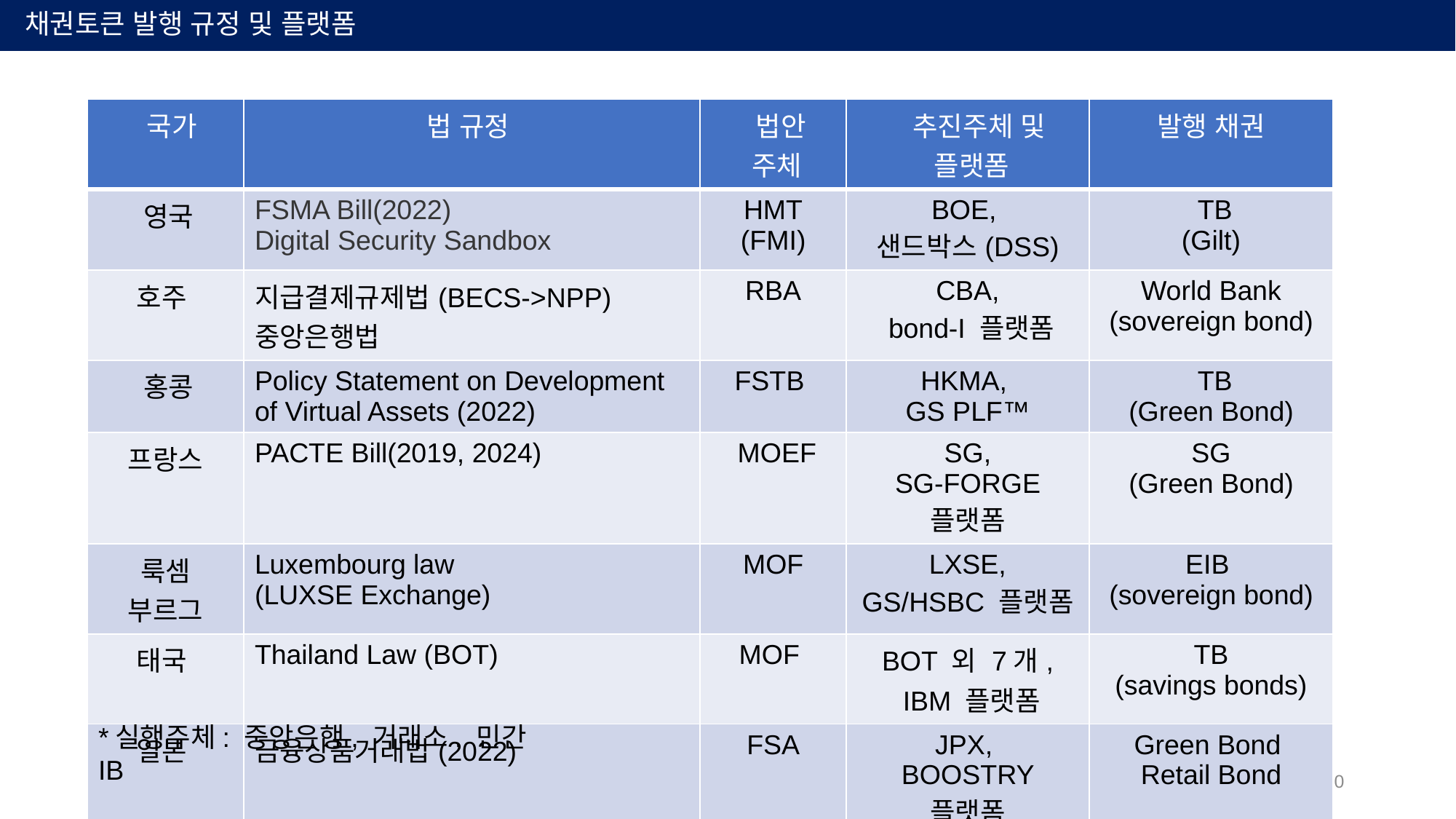

채권토큰 발행 규정 및 플랫폼
| 국가 | 법 규정 | 법안 주체 | 추진주체 및 플랫폼 | 발행 채권 |
| --- | --- | --- | --- | --- |
| 영국 | FSMA Bill(2022) Digital Security Sandbox | HMT (FMI) | BOE, 샌드박스(DSS) | TB (Gilt) |
| 호주 | 지급결제규제법(BECS->NPP) 중앙은행법 | RBA | CBA, bond-I 플랫폼 | World Bank (sovereign bond) |
| 홍콩 | Policy Statement on Development of Virtual Assets (2022) | FSTB | HKMA, GS PLF™ | TB (Green Bond) |
| 프랑스 | PACTE Bill(2019, 2024) | MOEF | SG, SG-FORGE 플랫폼 | SG (Green Bond) |
| 룩셈 부르그 | Luxembourg law (LUXSE Exchange) | MOF | LXSE, GS/HSBC 플랫폼 | EIB (sovereign bond) |
| 태국 | Thailand Law (BOT) | MOF | BOT 외 7개,  IBM 플랫폼 | TB (savings bonds) |
| 일본 | 금융상품거래법(2022) | FSA | JPX, BOOSTRY 플랫폼 | Green Bond Retail Bond |
*실행주체: 중앙은행, 거래소, 민간IB
60